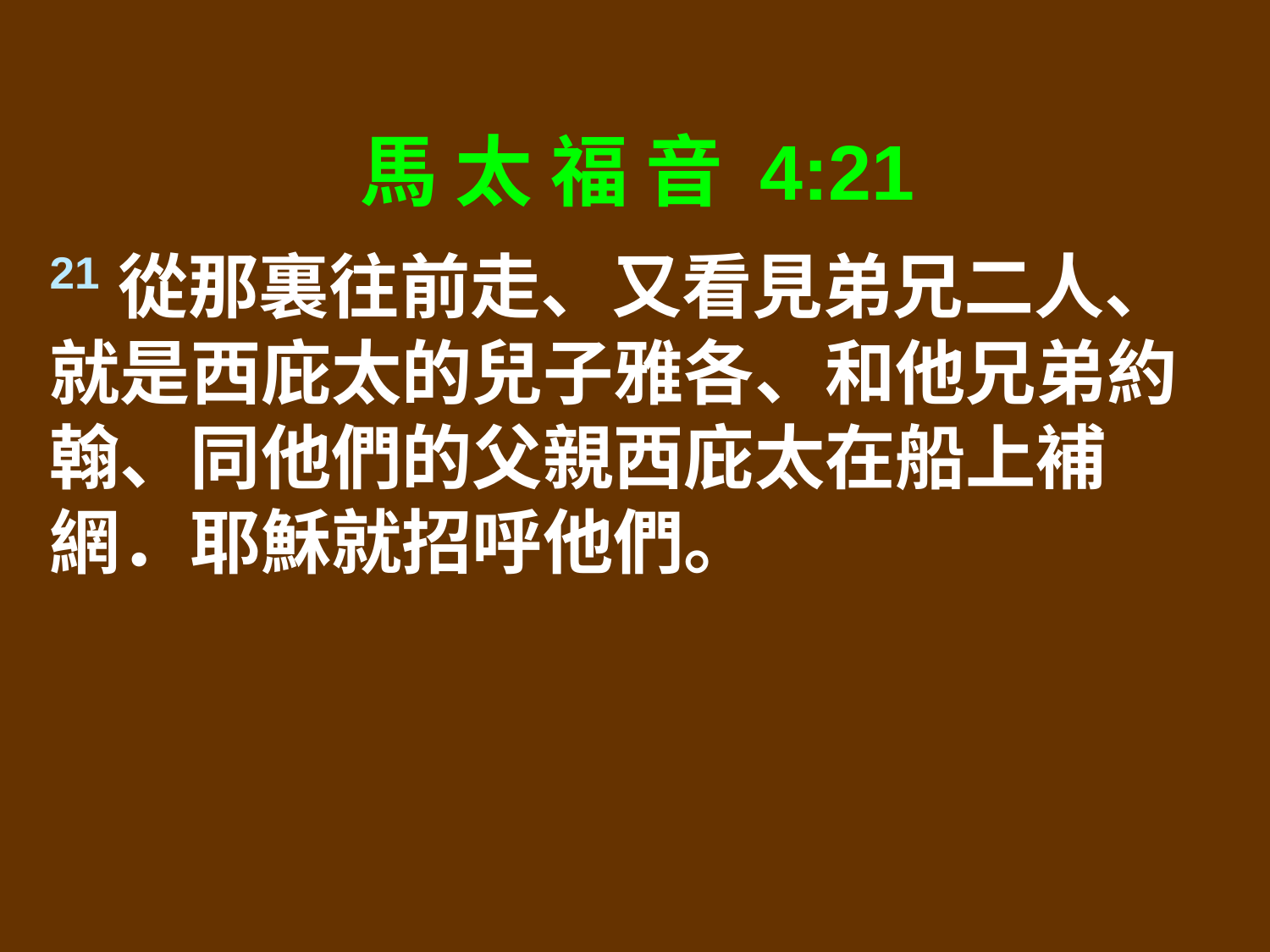

馬 太 福 音 4:21
21從那裏往前走、又看見弟兄二人、就是西庇太的兒子雅各、和他兄弟約翰、同他們的父親西庇太在船上補網．耶穌就招呼他們。